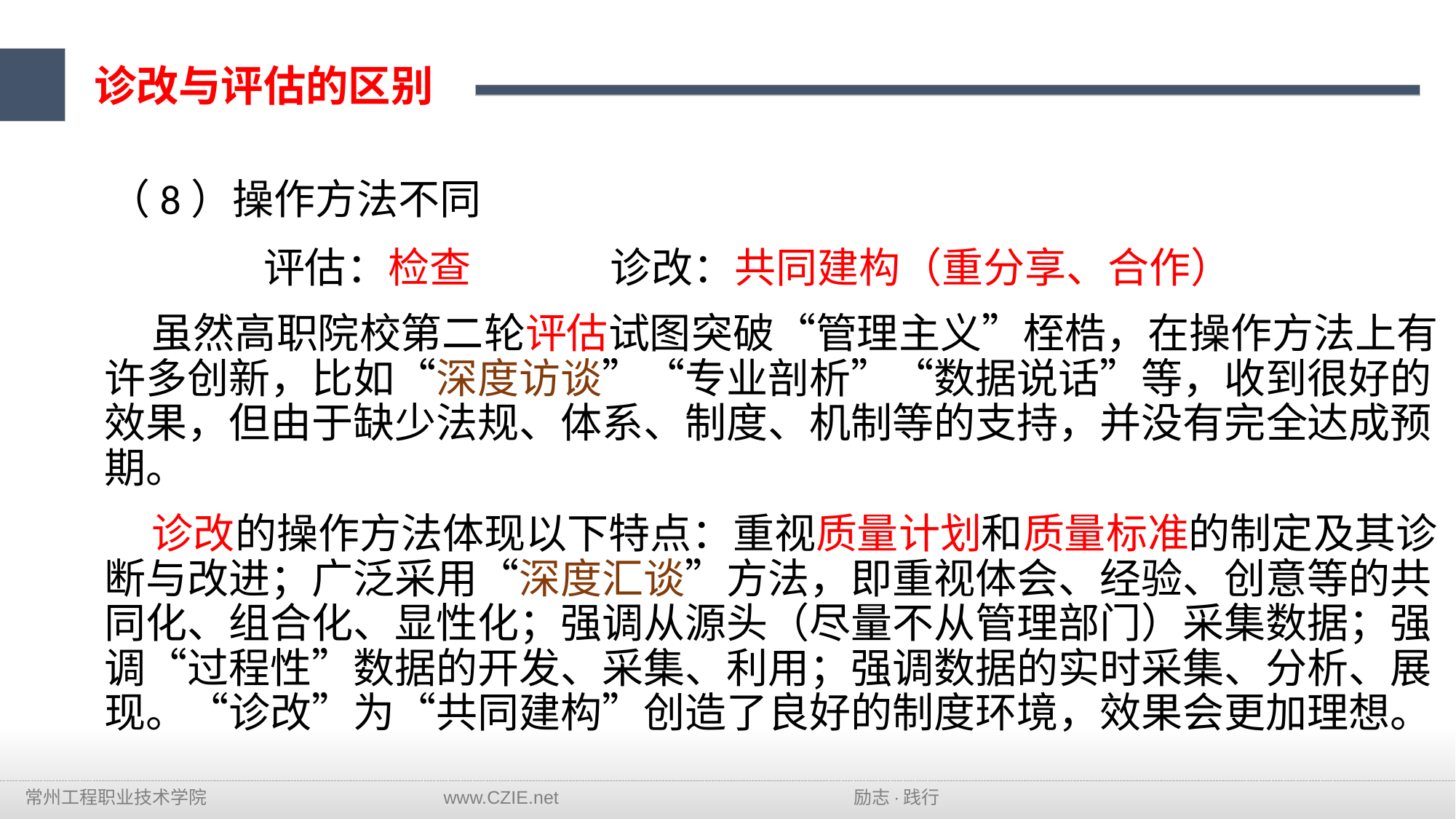

诊改与评估的区别

（8）操作方法不同
                评估：检查               诊改：共同建构（重分享、合作）
    虽然高职院校第二轮评估试图突破“管理主义”桎梏，在操作方法上有许多创新，比如“深度访谈”“专业剖析”“数据说话”等，收到很好的效果，但由于缺少法规、体系、制度、机制等的支持，并没有完全达成预期。
    诊改的操作方法体现以下特点：重视质量计划和质量标准的制定及其诊断与改进；广泛采用“深度汇谈”方法，即重视体会、经验、创意等的共同化、组合化、显性化；强调从源头（尽量不从管理部门）采集数据；强调“过程性”数据的开发、采集、利用；强调数据的实时采集、分析、展现。“诊改”为“共同建构”创造了良好的制度环境，效果会更加理想。